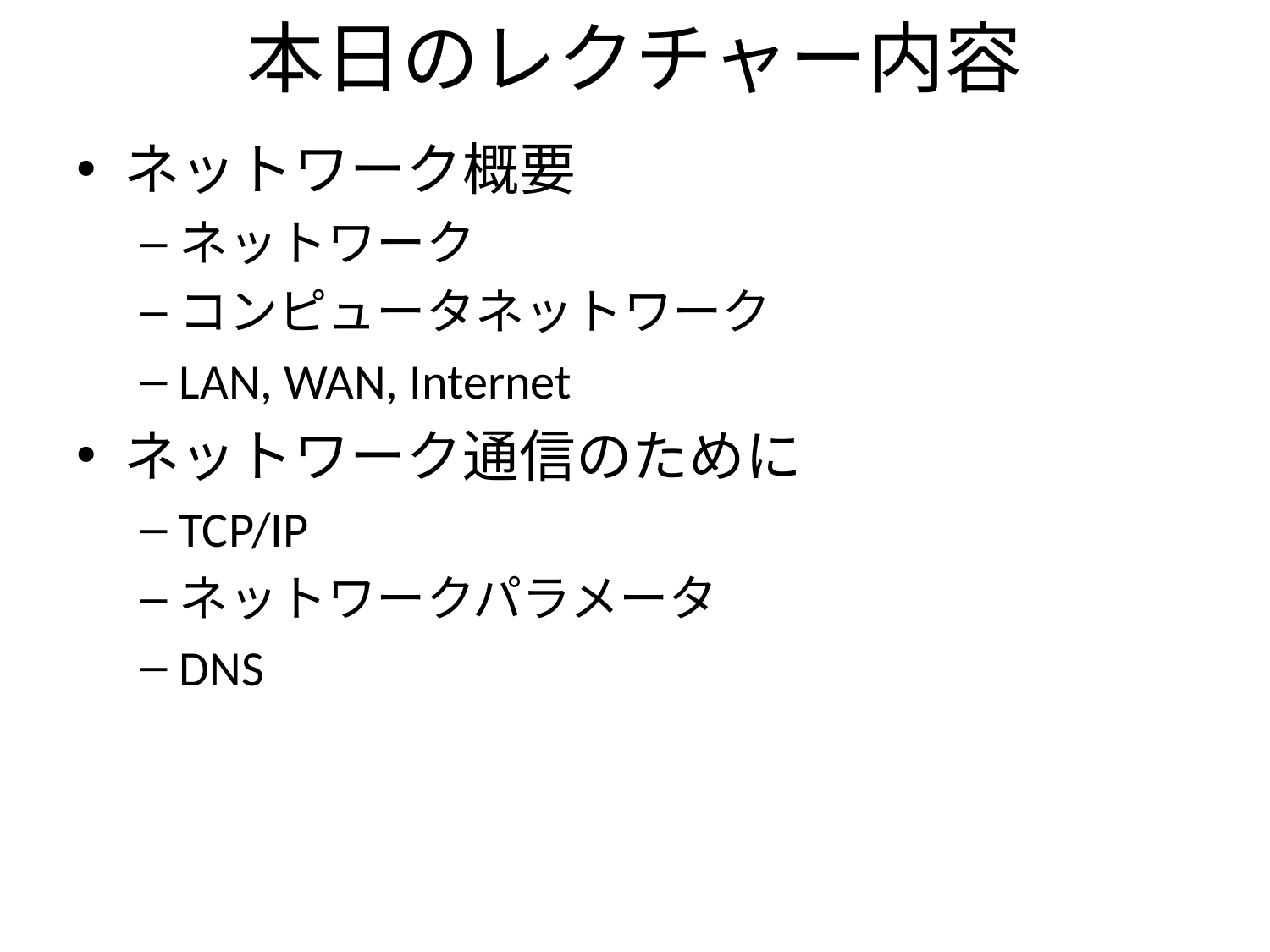

# 本日のレクチャー内容
ネットワーク概要
ネットワーク
コンピュータネットワーク
LAN, WAN, Internet
ネットワーク通信のために
TCP/IP
ネットワークパラメータ
DNS